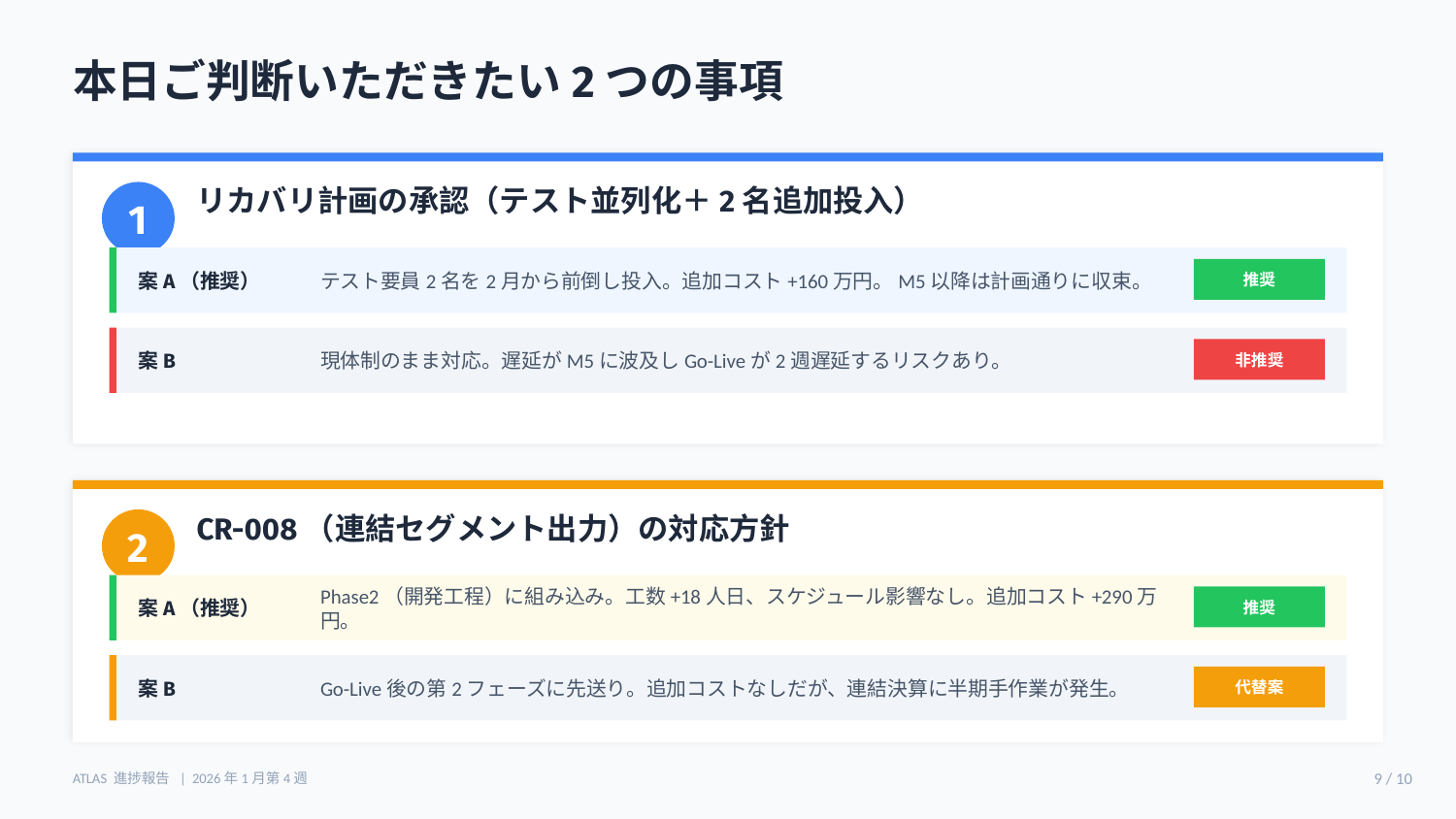

本日ご判断いただきたい2つの事項

リカバリ計画の承認（テスト並列化＋2名追加投入）

1

案A（推奨）
テスト要員2名を2月から前倒し投入。追加コスト+160万円。M5以降は計画通りに収束。

推奨

案B
現体制のまま対応。遅延がM5に波及しGo-Liveが2週遅延するリスクあり。

非推奨

CR-008（連結セグメント出力）の対応方針

2

案A（推奨）
Phase2（開発工程）に組み込み。工数+18人日、スケジュール影響なし。追加コスト+290万円。

推奨

案B
Go-Live後の第2フェーズに先送り。追加コストなしだが、連結決算に半期手作業が発生。

代替案
ATLAS 進捗報告  |  2026年1月第4週
9 / 10